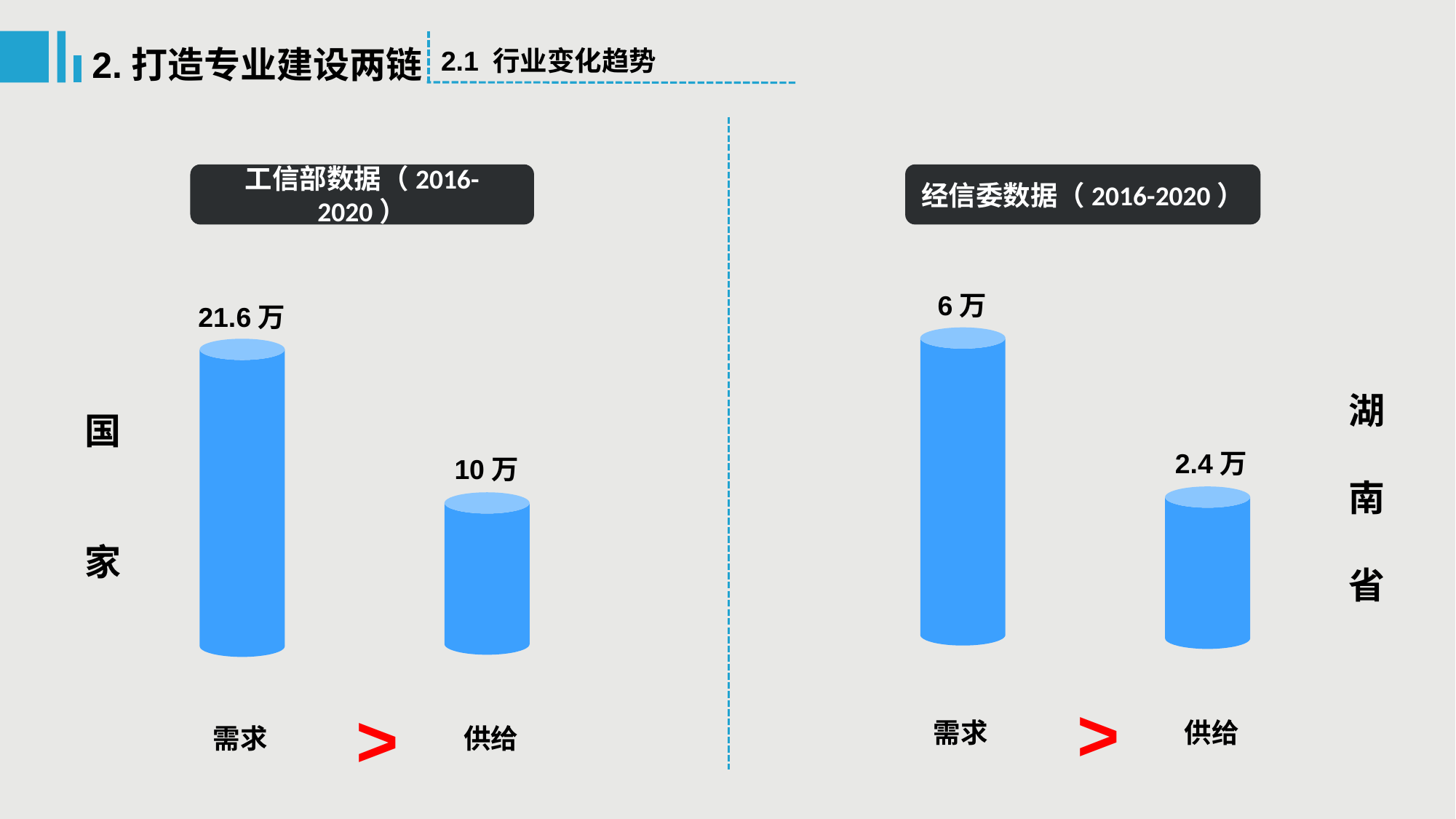

2.打造专业建设两链
2.1 行业变化趋势

工信部数据（2016-2020）
经信委数据（2016-2020）
6万

需求
21.6万

需求
湖

南

省
国

家
2.4万

供给
10万

供给
>
>